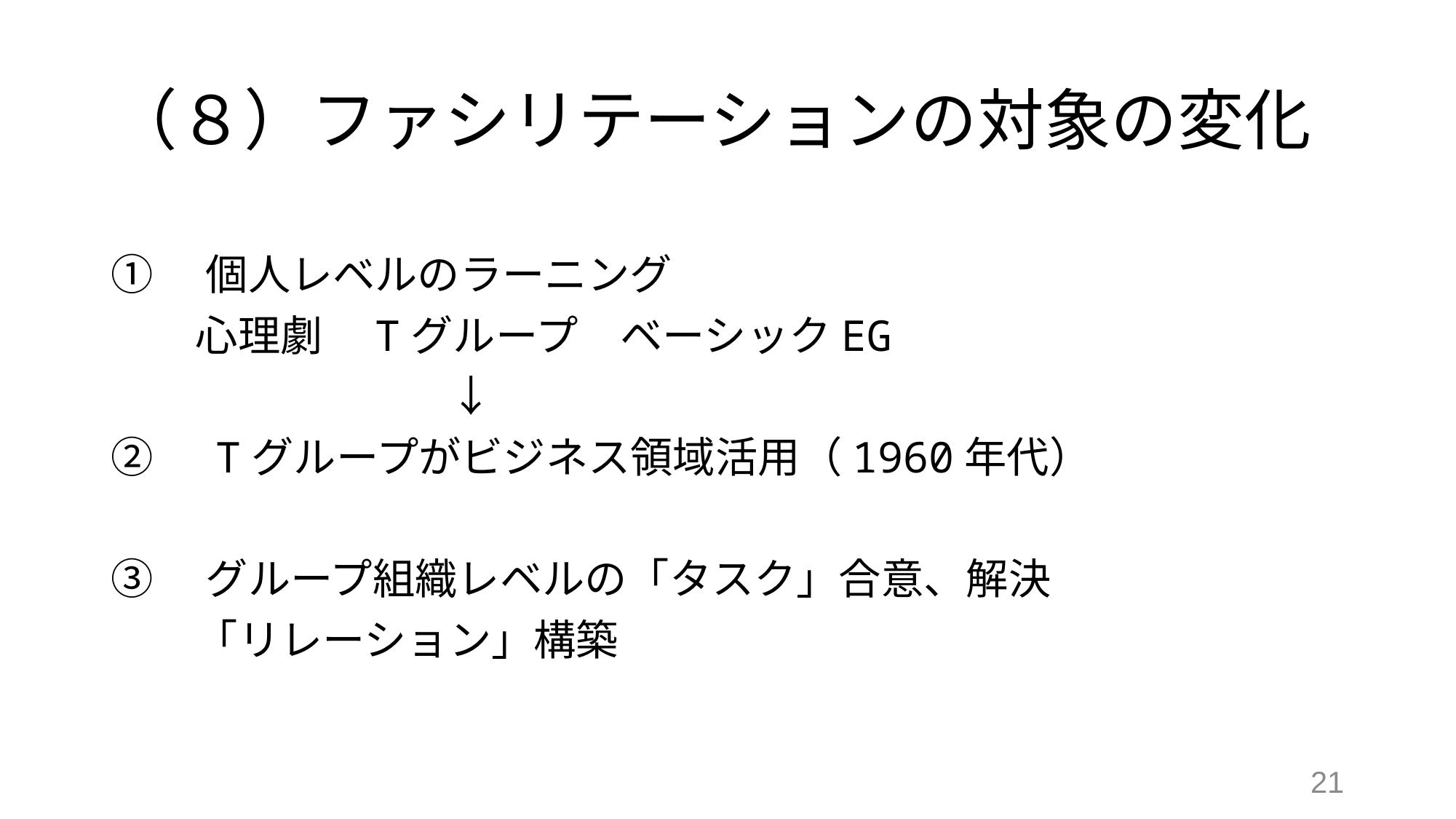

# （８）ファシリテーションの対象の変化
①　個人レベルのラーニング
　　心理劇　Tグループ　ベーシックEG
　　　　　　　　↓
②　Tグループがビジネス領域活用（1960年代）

③　グループ組織レベルの「タスク」合意、解決
　　「リレーション」構築
21